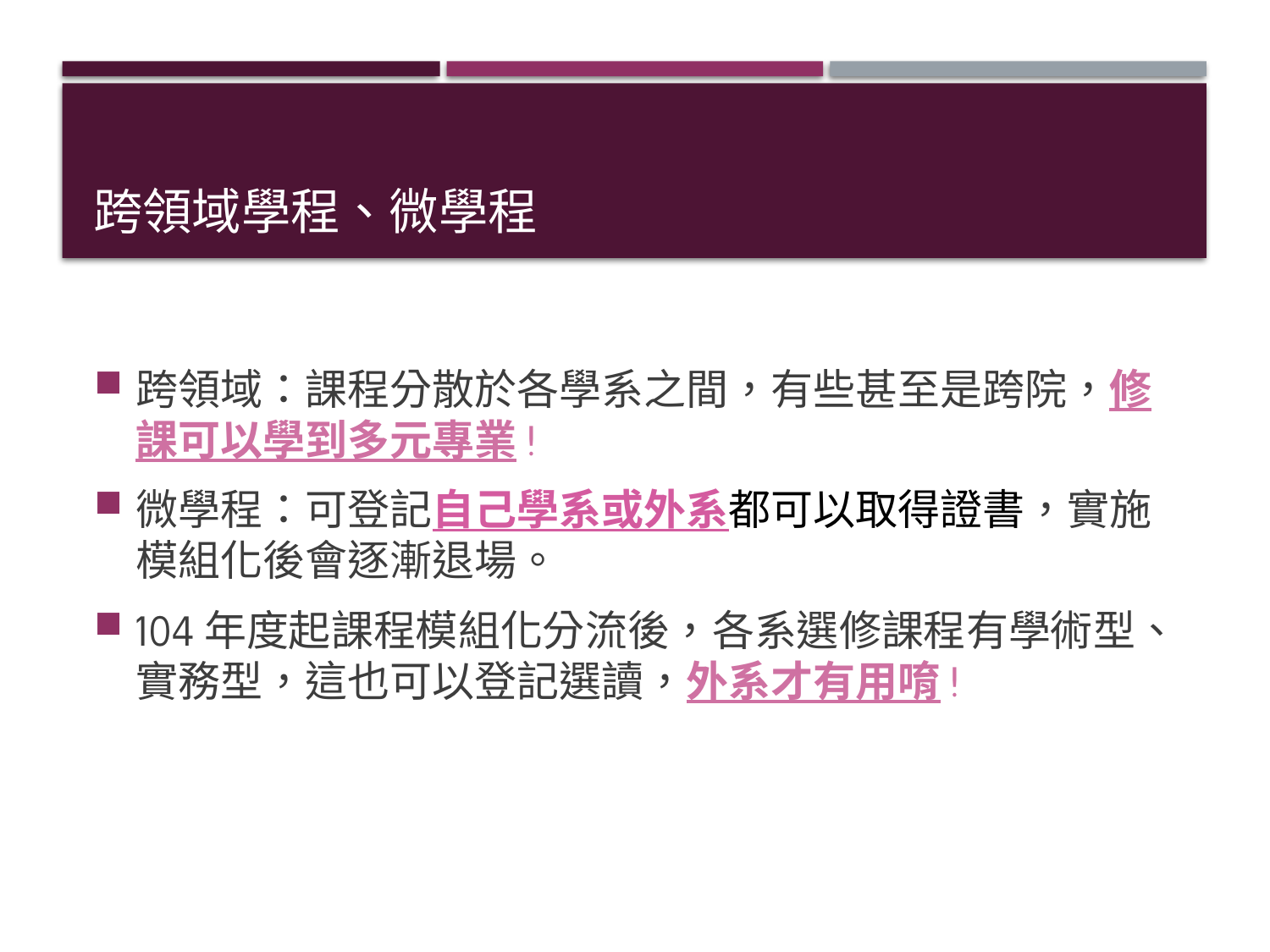

# 跨領域學程、微學程
跨領域：課程分散於各學系之間，有些甚至是跨院，修課可以學到多元專業!
微學程：可登記自己學系或外系都可以取得證書，實施模組化後會逐漸退場。
104年度起課程模組化分流後，各系選修課程有學術型、實務型，這也可以登記選讀，外系才有用唷!